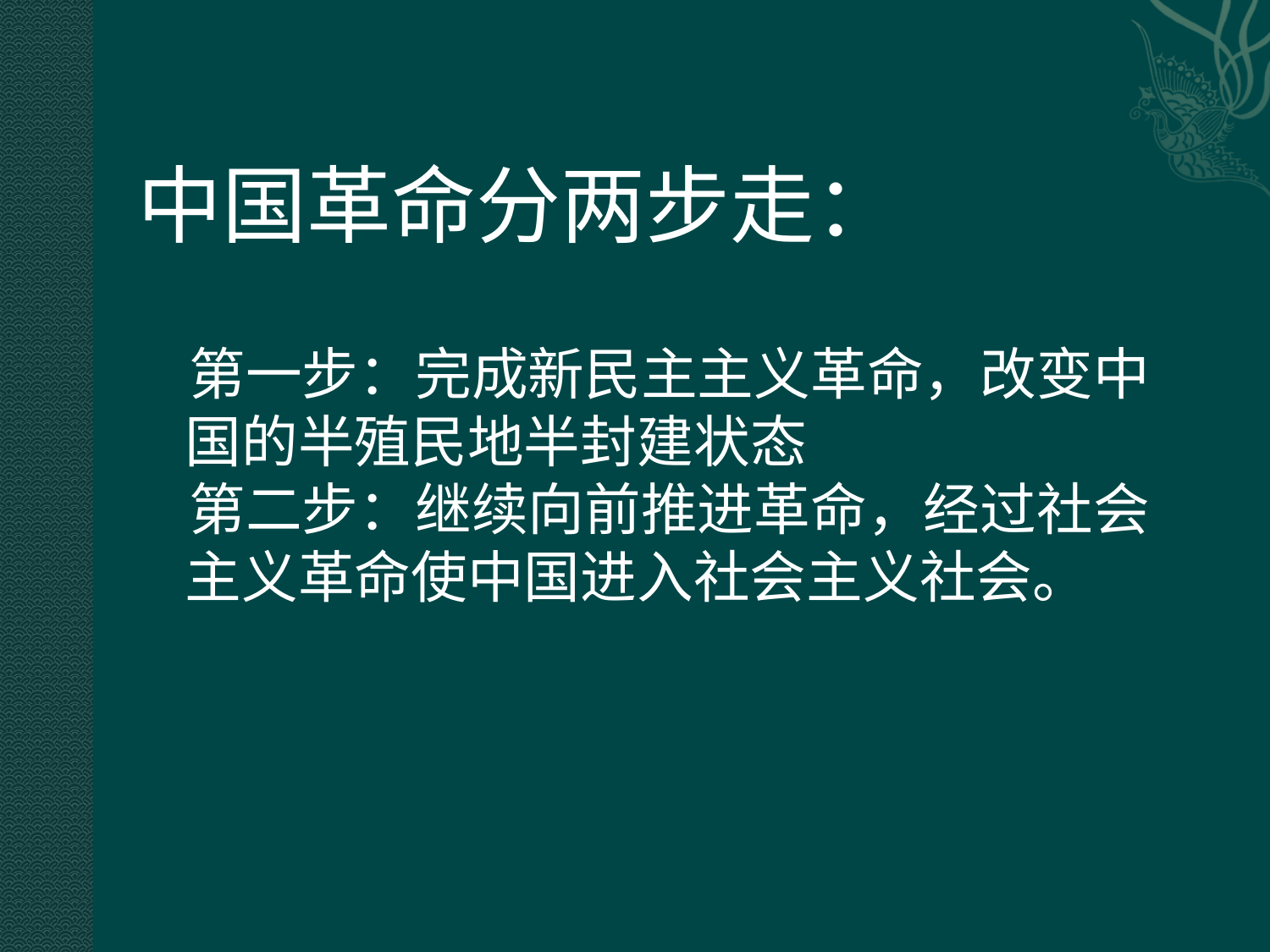

中国革命分两步走：

   第一步：完成新民主主义革命，改变中国的半殖民地半封建状态
   第二步：继续向前推进革命，经过社会主义革命使中国进入社会主义社会。